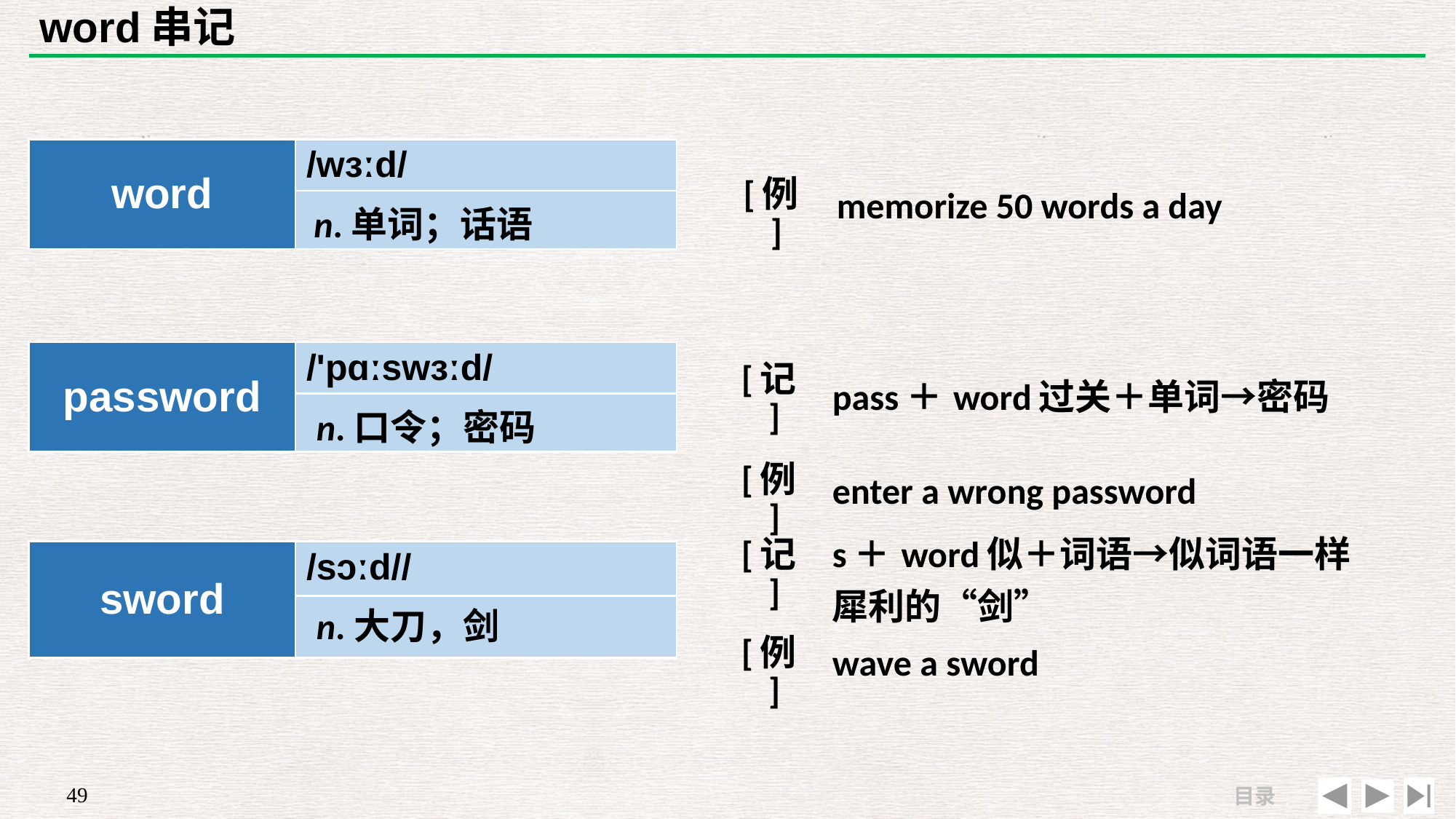

# word串记

|  |  |
| --- | --- |
| [例] | memorize 50 words a day |
| word | /wɜːd/ |
| --- | --- |
|  |  |
n.单词；话语
| password | /'pɑːswɜːd/ |
| --- | --- |
|  |  |
| [记] | pass＋word过关＋单词→密码 |
| --- | --- |
| [例] | enter a wrong password |
n.口令；密码
| [记] | s＋word似＋词语→似词语一样犀利的“剑” |
| --- | --- |
| [例] | wave a sword |
| sword | /sɔːd// |
| --- | --- |
|  |  |
n.大刀，剑